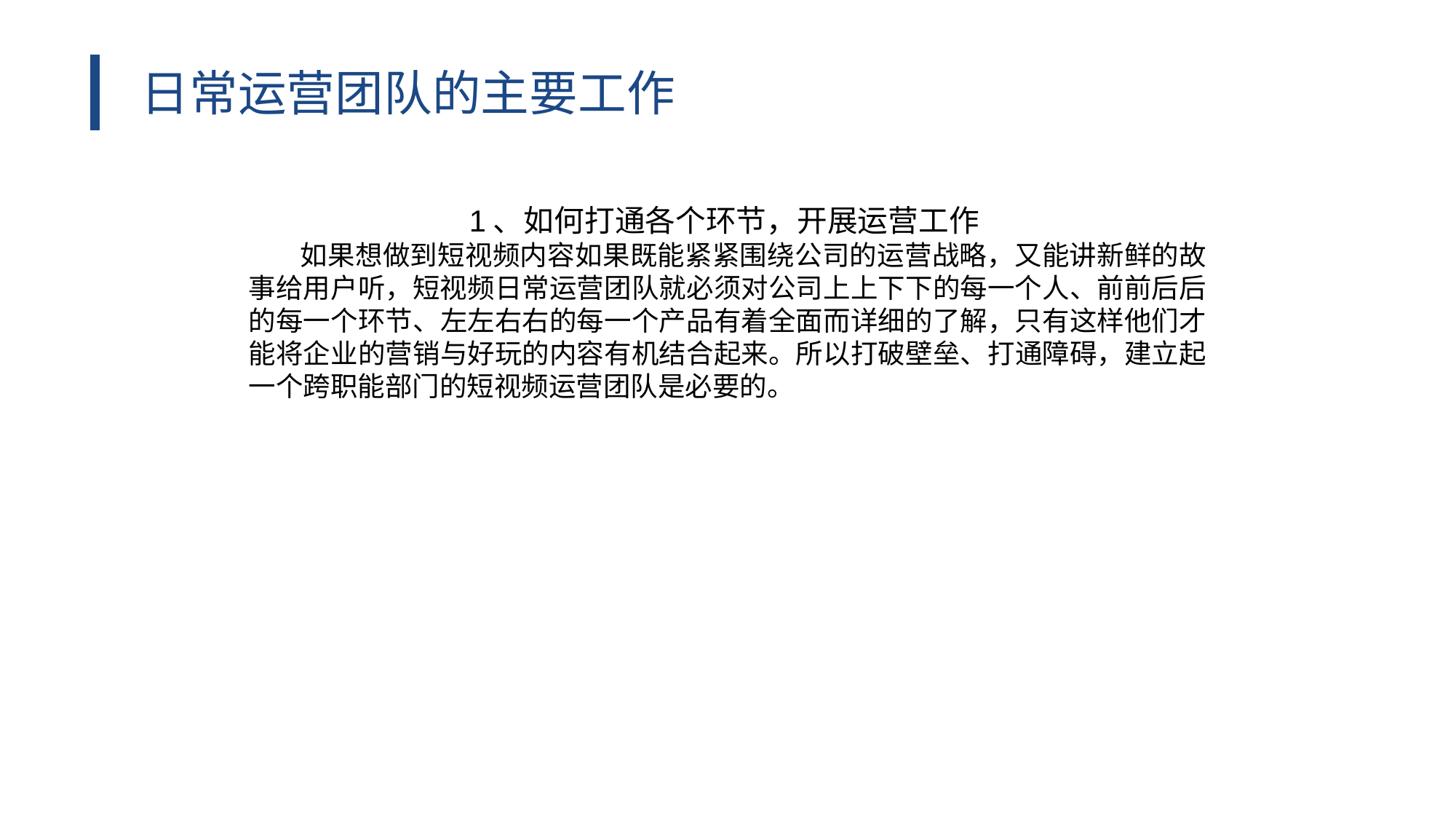

日常运营团队的主要工作
1、如何打通各个环节，开展运营工作
       如果想做到短视频内容如果既能紧紧围绕公司的运营战略，又能讲新鲜的故事给用户听，短视频日常运营团队就必须对公司上上下下的每一个人、前前后后的每一个环节、左左右右的每一个产品有着全面而详细的了解，只有这样他们才能将企业的营销与好玩的内容有机结合起来。所以打破壁垒、打通障碍，建立起一个跨职能部门的短视频运营团队是必要的。